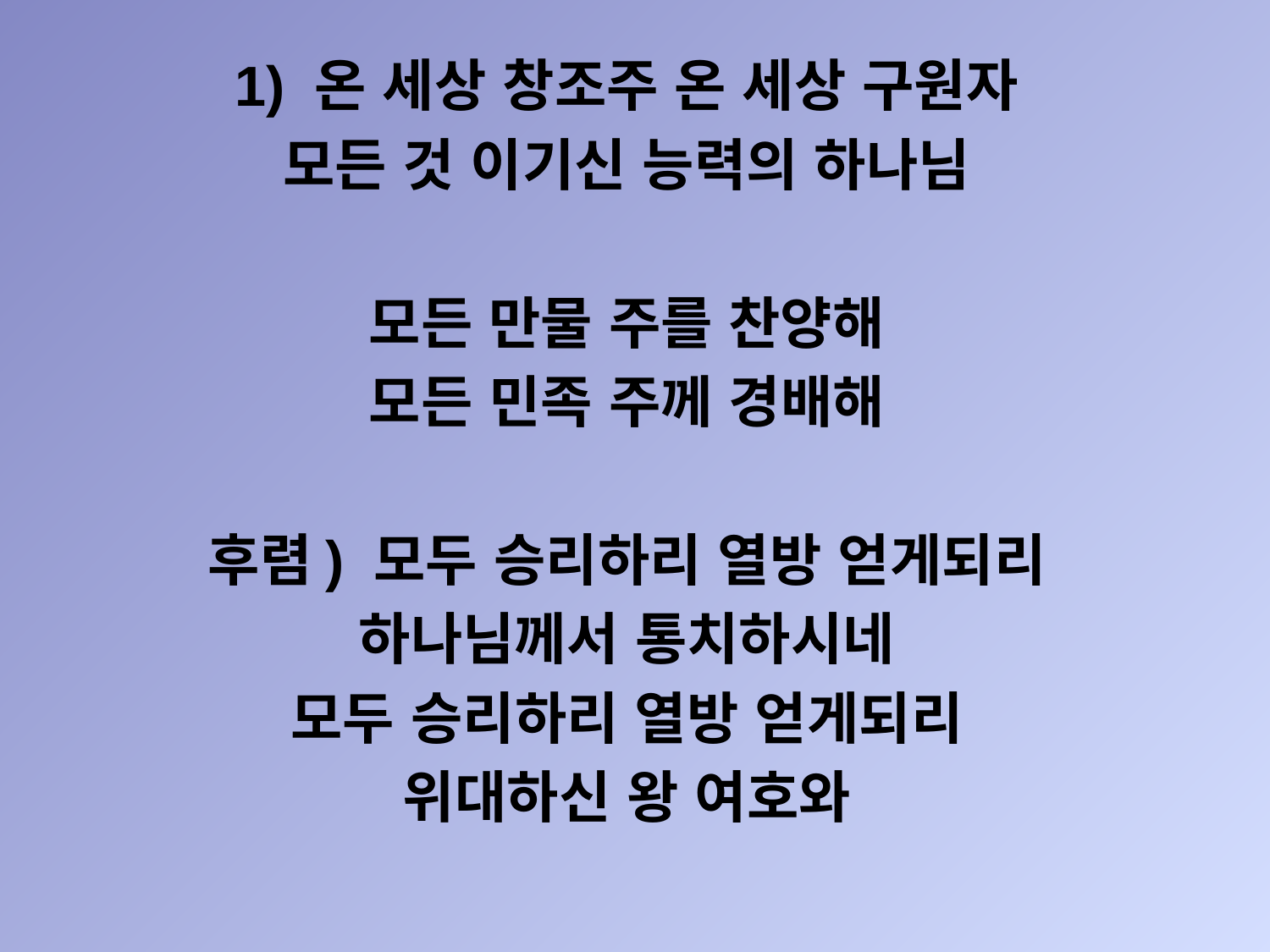

1) 온 세상 창조주 온 세상 구원자
모든 것 이기신 능력의 하나님

모든 만물 주를 찬양해
모든 민족 주께 경배해

후렴) 모두 승리하리 열방 얻게되리
하나님께서 통치하시네
모두 승리하리 열방 얻게되리
위대하신 왕 여호와